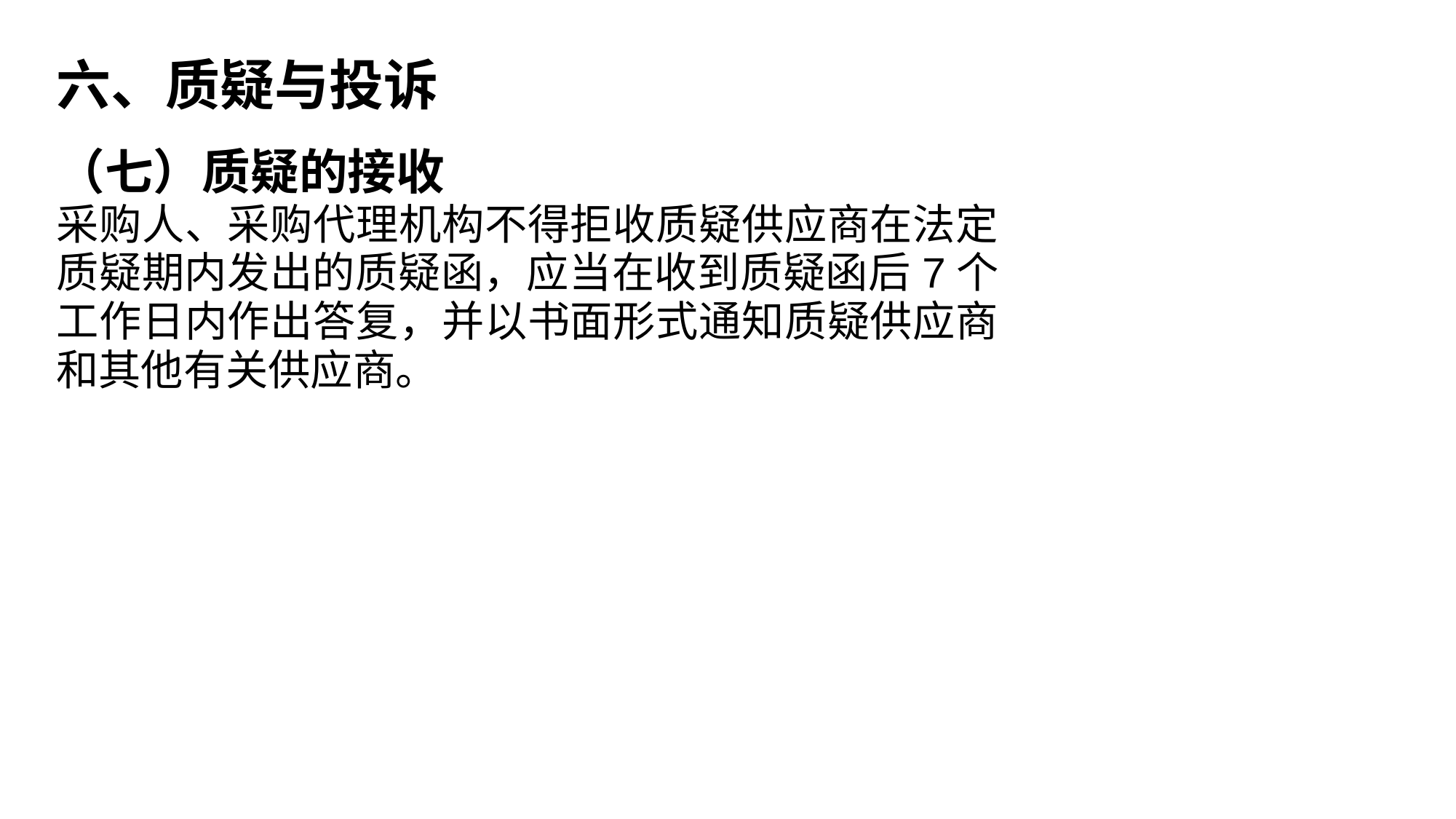

六、质疑与投诉

（七）质疑的接收
采购人、采购代理机构不得拒收质疑供应商在法定质疑期内发出的质疑函，应当在收到质疑函后7个工作日内作出答复，并以书面形式通知质疑供应商和其他有关供应商。